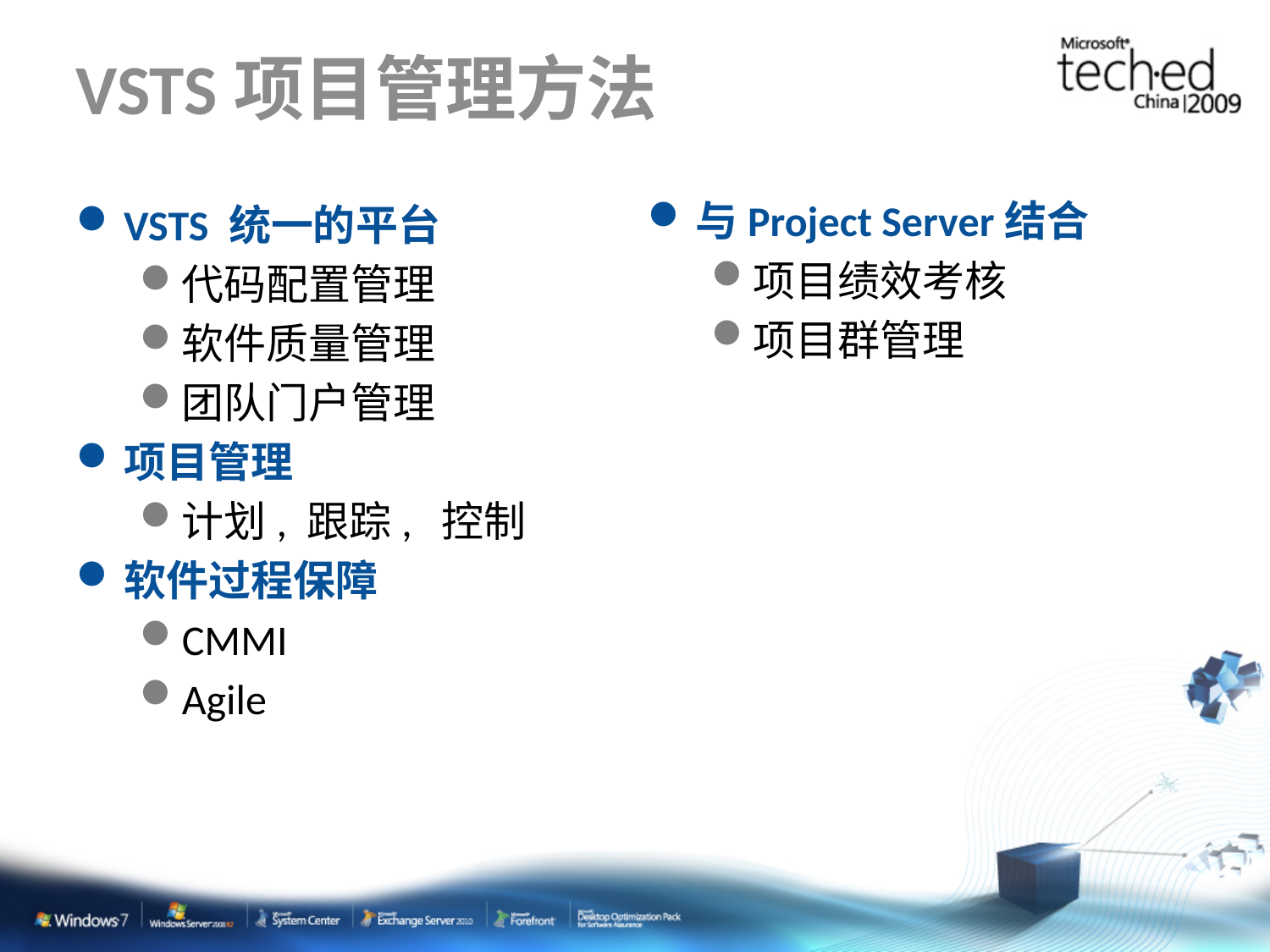

# VSTS项目管理方法
与Project Server结合
项目绩效考核
项目群管理
VSTS 统一的平台
代码配置管理
软件质量管理
团队门户管理
项目管理
计划, 跟踪,  控制
软件过程保障
CMMI
Agile